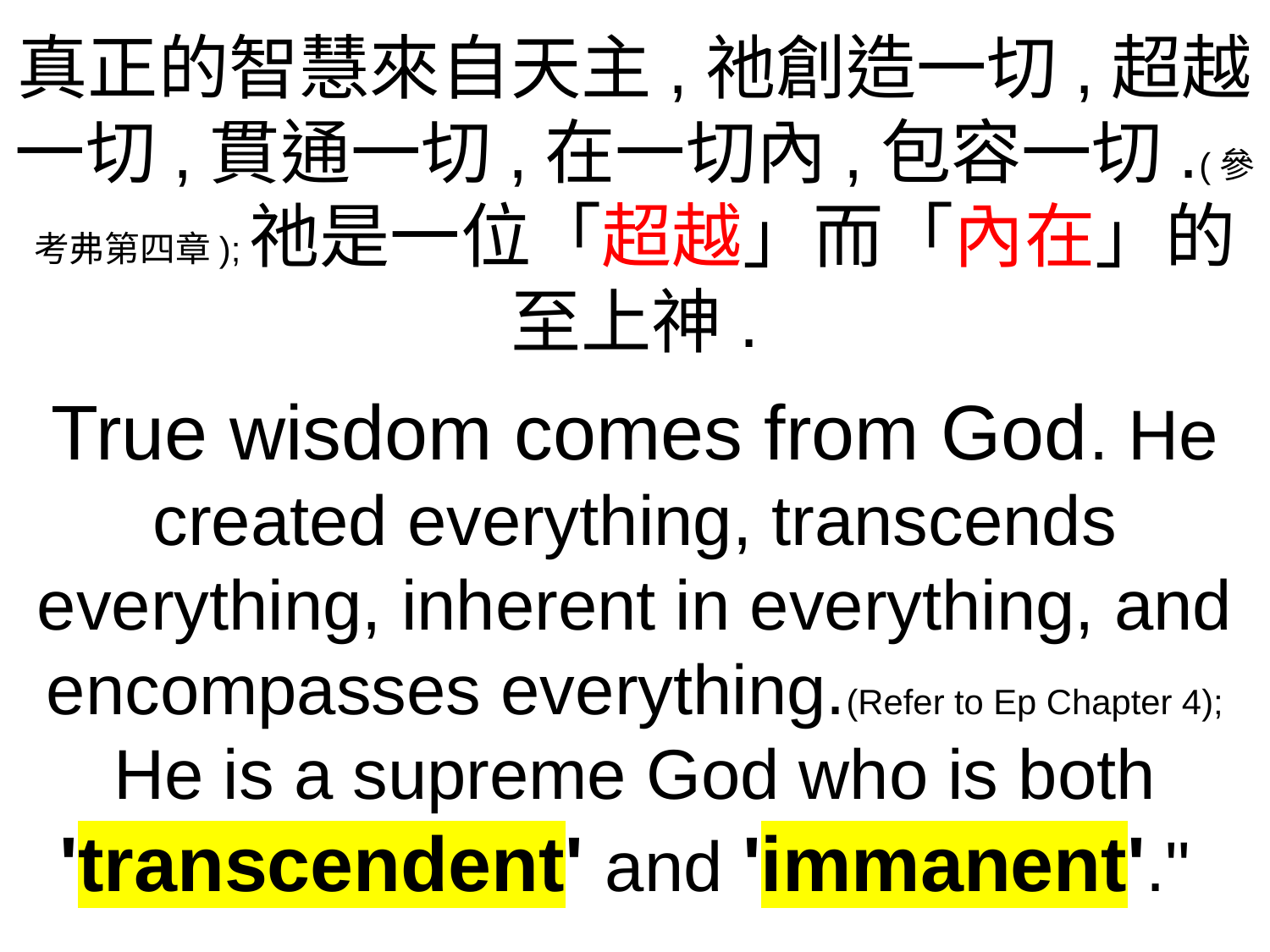

真正的智慧來自天主,祂創造一切,超越一切,貫通一切,在一切內,包容一切.(參考弗第四章);祂是一位「超越」而「內在」的至上神.
True wisdom comes from God. He created everything, transcends everything, inherent in everything, and encompasses everything.(Refer to Ep Chapter 4); He is a supreme God who is both 'transcendent' and 'immanent'."